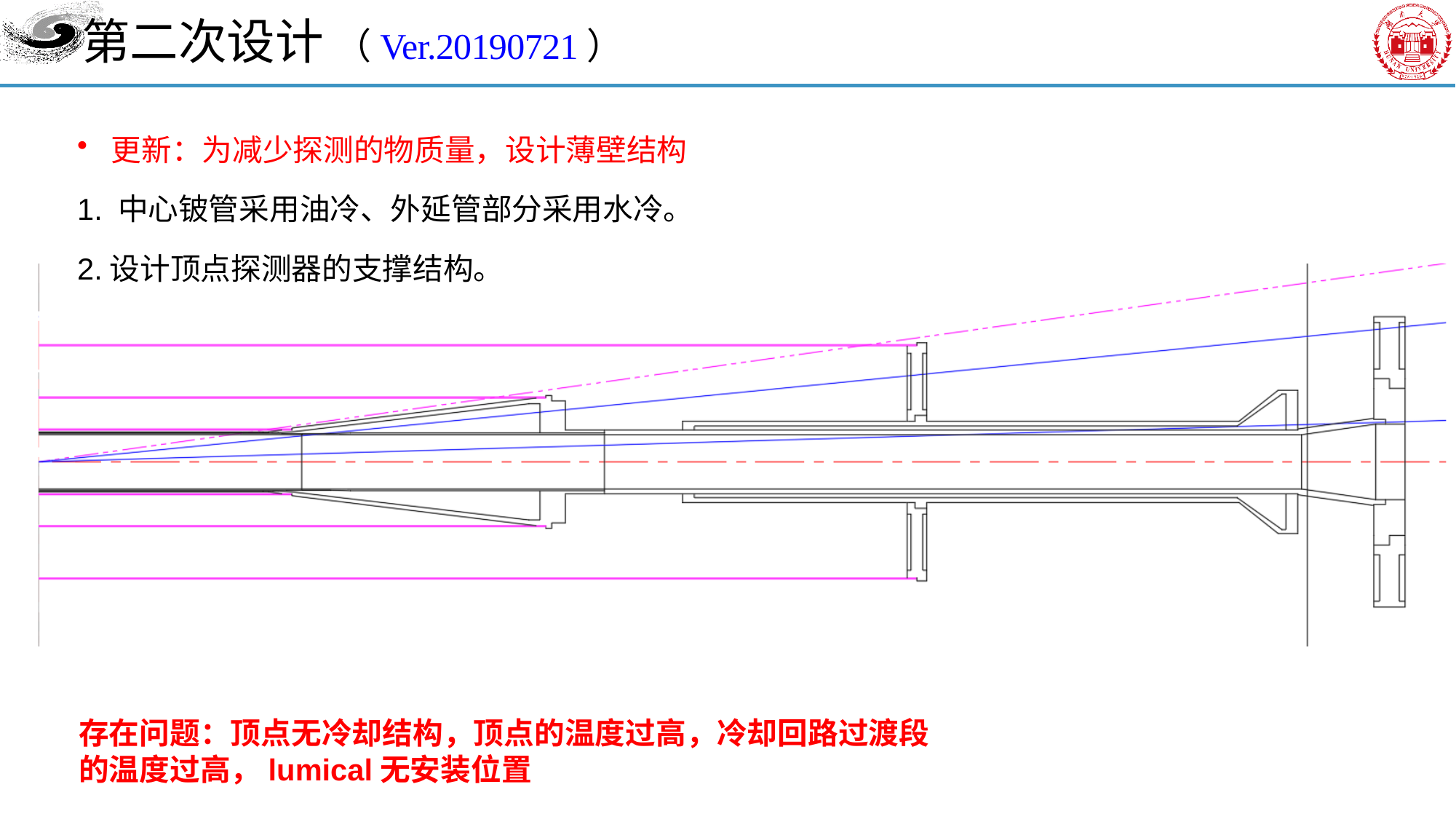

# 第二次设计 （Ver.20190721）
更新：为减少探测的物质量，设计薄壁结构
1. 中心铍管采用油冷、外延管部分采用水冷。
2.设计顶点探测器的支撑结构。

存在问题：顶点无冷却结构，顶点的温度过高，冷却回路过渡段的温度过高，lumical无安装位置